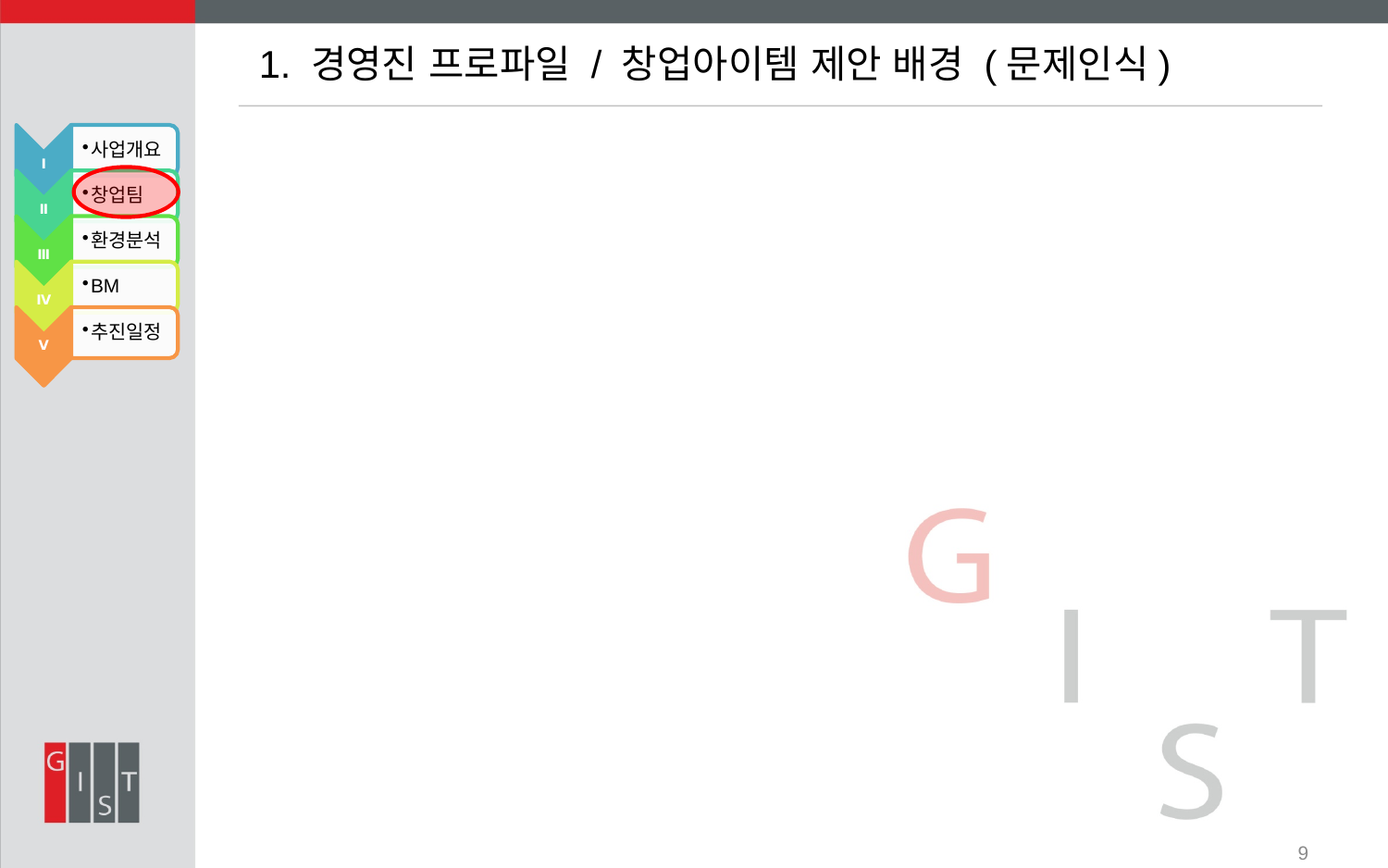

1. 경영진 프로파일 / 창업아이템 제안 배경 (문제인식)

Ⅰ
사업개요
Ⅱ
창업팀
Ⅲ
환경분석
Ⅳ
BM
Ⅴ
추진일정

9